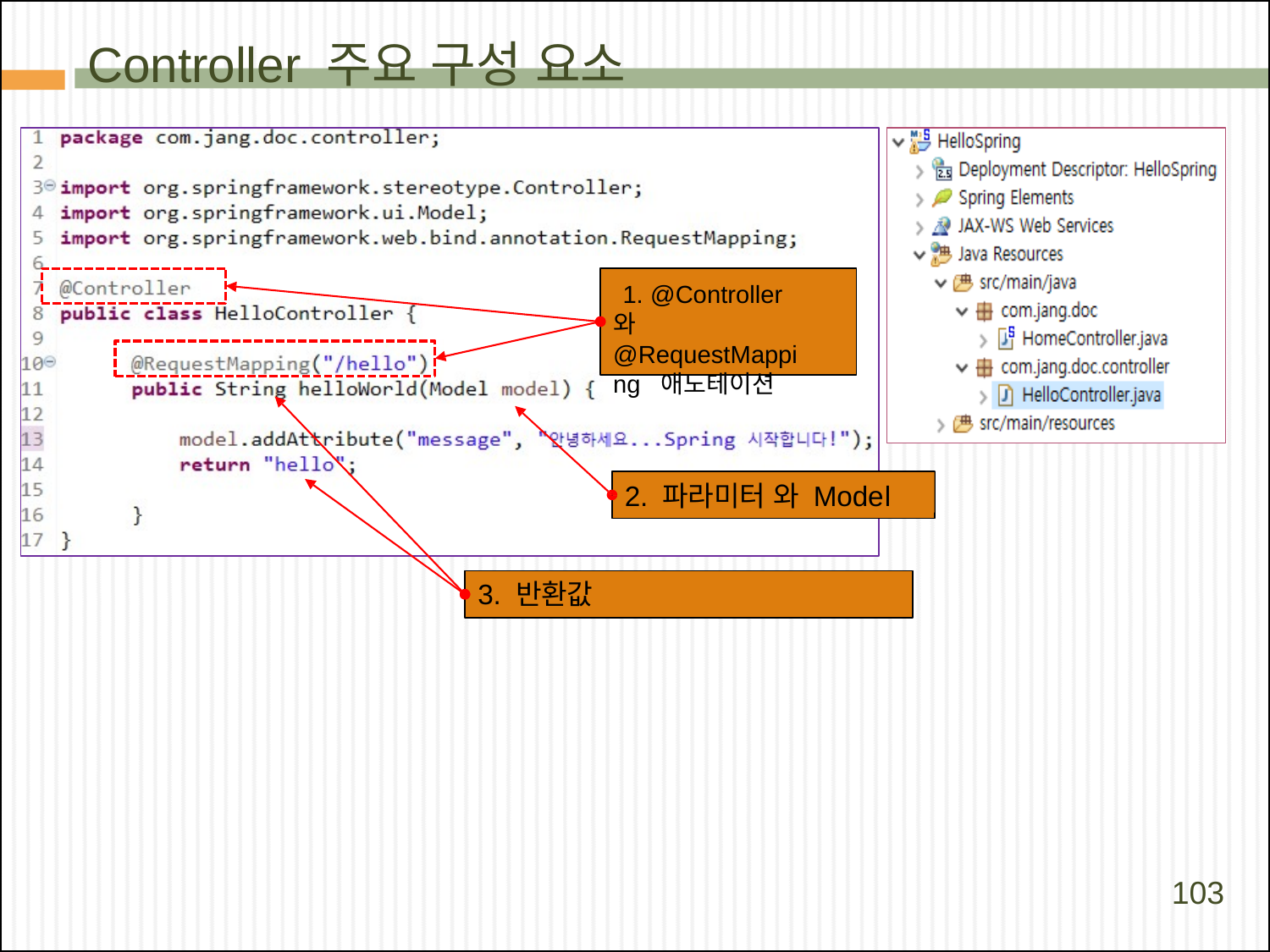

# Controller 주요 구성 요소

1. @Controller 와  @RequestMapping  애노테이션

l
2. 파라미터 와 Mode

3. 반환값
103